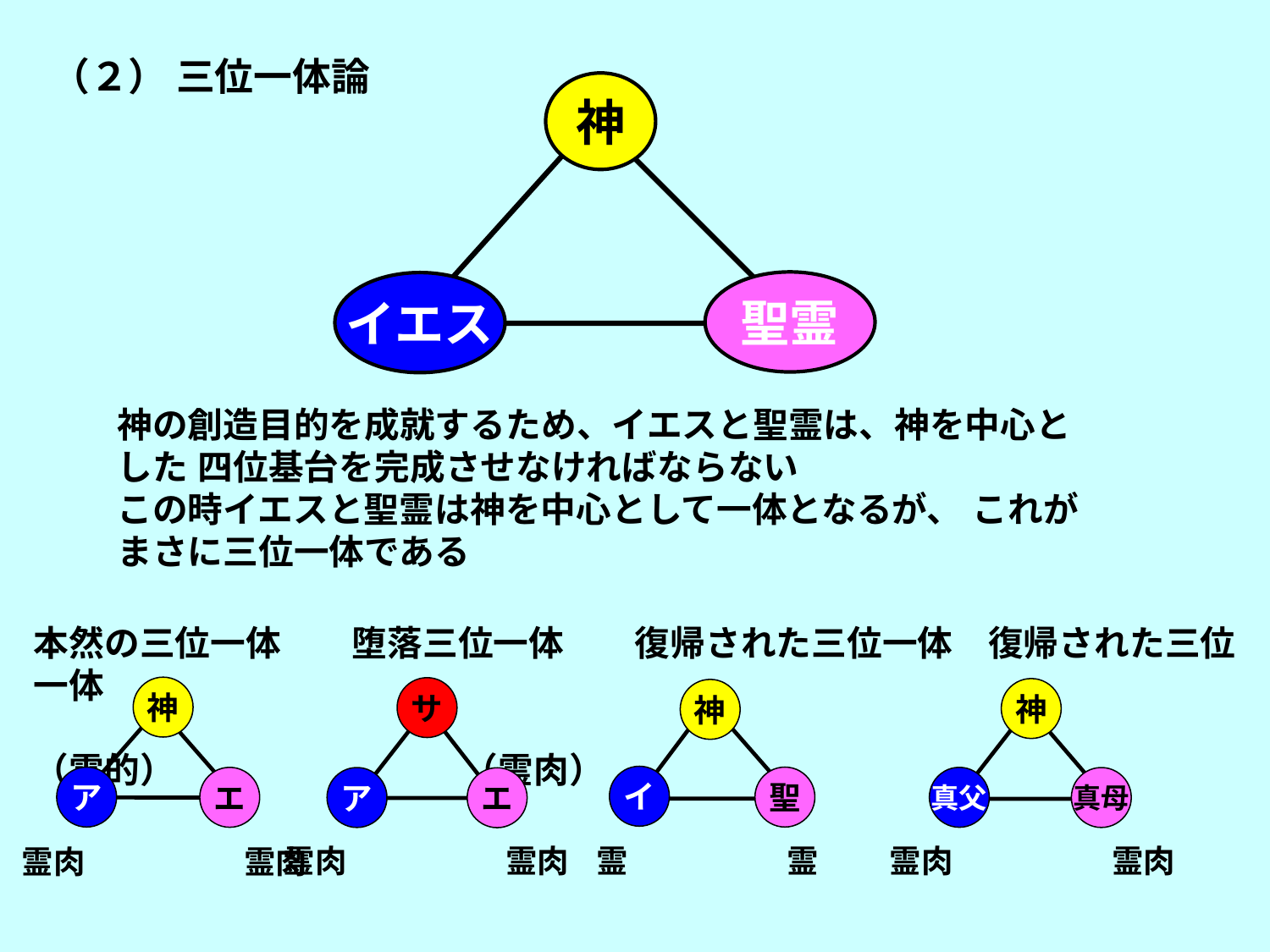

（２） 三位一体論
神

聖霊
イエス

神の創造目的を成就するため、イエスと聖霊は、神を中心とした 四位基台を完成させなければならない
この時イエスと聖霊は神を中心として一体となるが、 これがまさに三位一体である
本然の三位一体　　堕落三位一体　　復帰された三位一体　復帰された三位一体
　　　　　　　　　　　　　　　　　　　　　　　　　　　　　　 　　（霊的）   　 　　　　　 　（霊肉）
神
サ
神
神

イ
ア
聖
エ
真父
ア
真母
エ

霊肉　　　　　霊肉
霊　　　　　霊
霊肉　　　　　霊肉
霊肉　　　　　霊肉